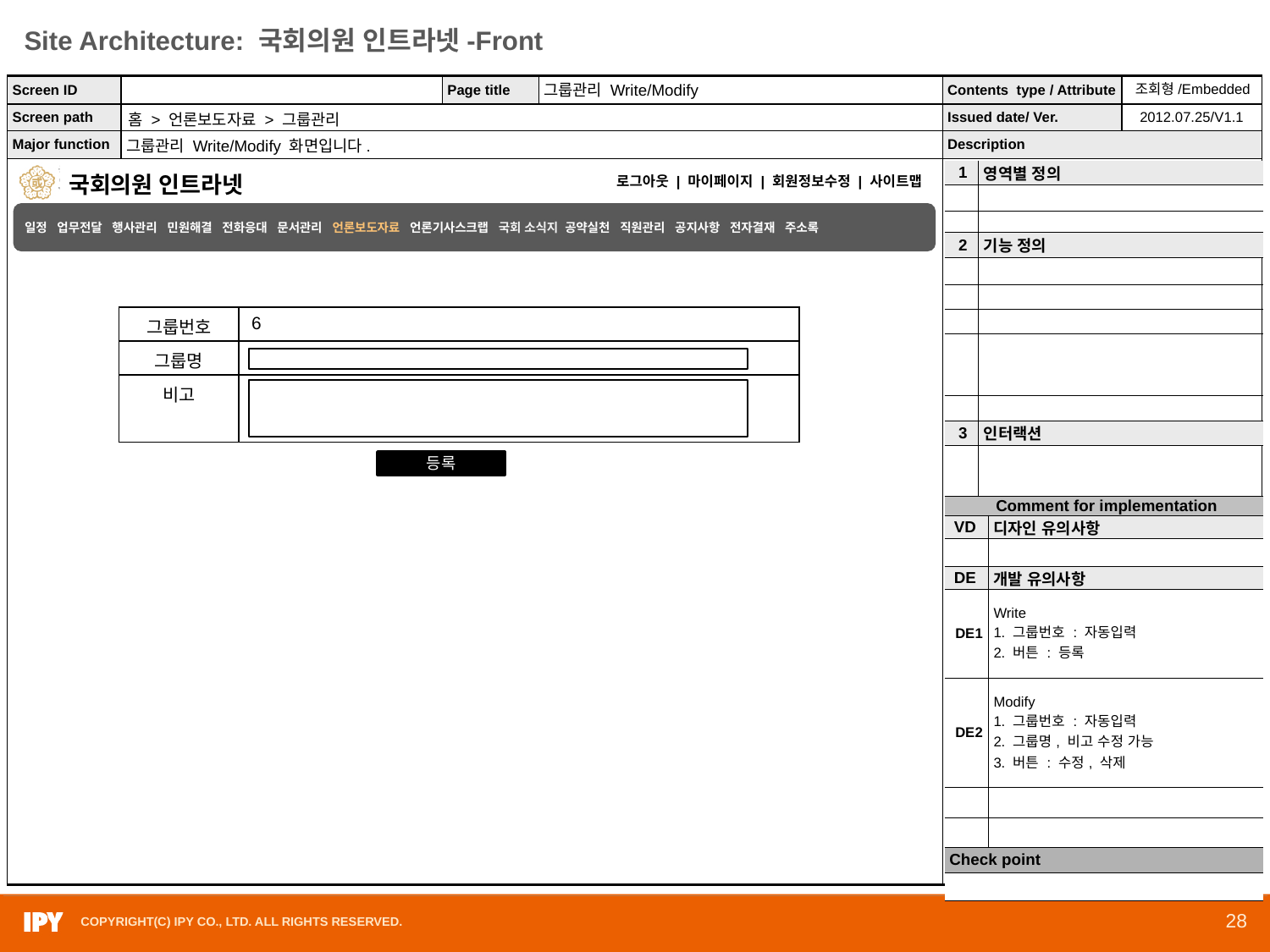

그룹관리 Write/Modify
조회형/Embedded
홈 > 언론보도자료 > 그룹관리
그룹관리 Write/Modify 화면입니다.
| 1 | 영역별 정의 |  |
| --- | --- | --- |
|  |  |  |
|  |  |  |
| 2 | 기능 정의 |  |
|  |  |  |
|  |  |  |
|  |  |  |
|  |  |  |
|  |  |  |
| 3 | 인터랙션 |  |
|  |  |  |
| Comment for implementation |  |  |
| VD |  | 디자인 유의사항 |
|  |  |  |
| DE |  | 개발 유의사항 |
| DE1 |  | Write 1. 그룹번호 : 자동입력 2. 버튼 : 등록 |
| DE2 |  | Modify 1. 그룹번호 : 자동입력 2. 그룹명, 비고 수정 가능 3. 버튼 : 수정, 삭제 |
|  |  |  |
|  |  |  |
| Check point |  |  |
|  |  |  |
일정   업무전달   행사관리   민원해결   전화응대   문서관리   언론보도자료   언론기사스크랩   국회 소식지  공약실천   직원관리   공지사항   전자결재   주소록
| 그룹번호 | 6 |
| --- | --- |
| 그룹명 |  |
| 비고 |  |

등록
28